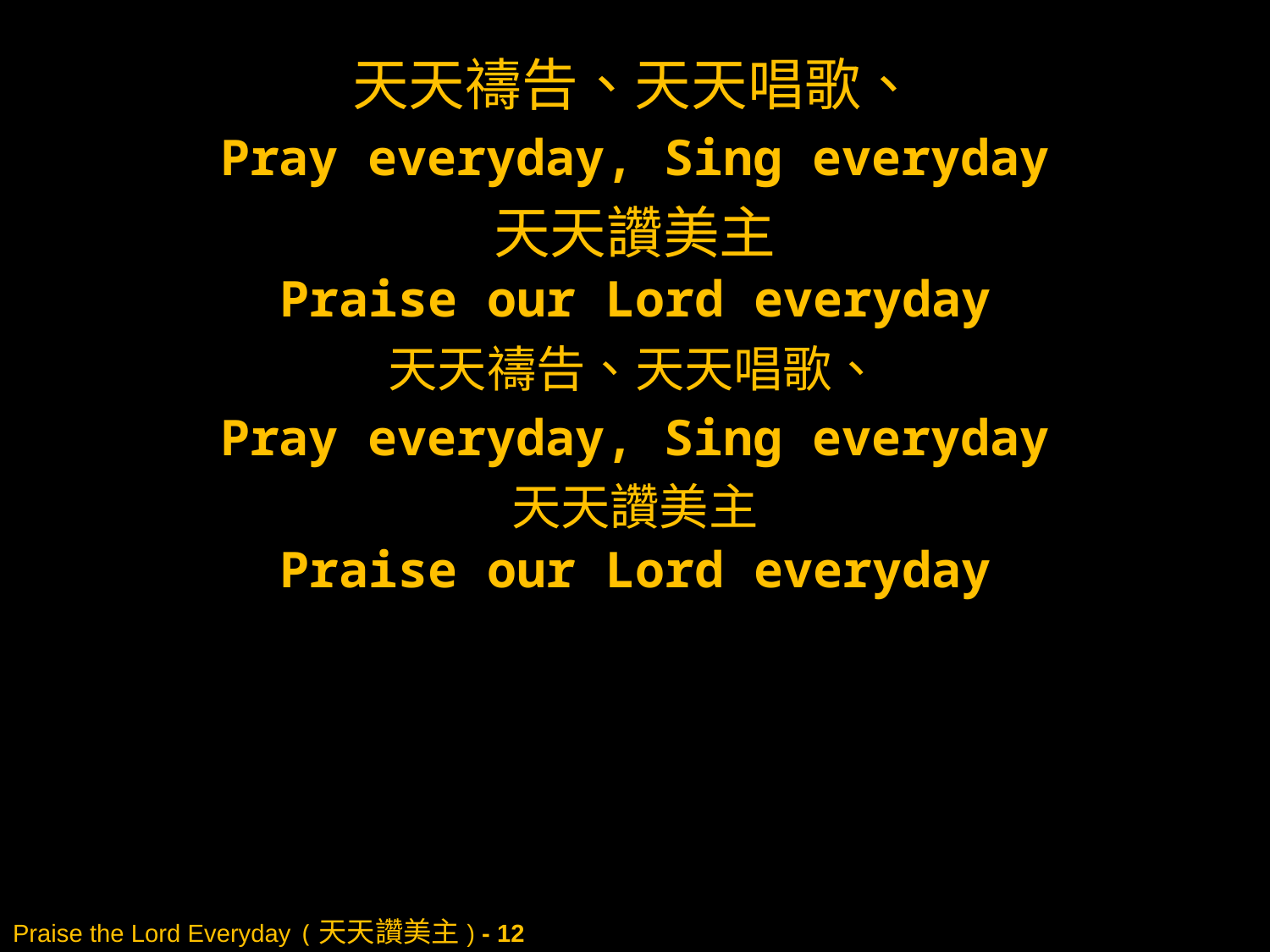

天天禱告、天天唱歌、
Pray everyday, Sing everyday
天天讚美主
Praise our Lord everyday
天天禱告、天天唱歌、
Pray everyday, Sing everyday
天天讚美主
Praise our Lord everyday

# Praise the Lord Everyday (天天讚美主) - 12